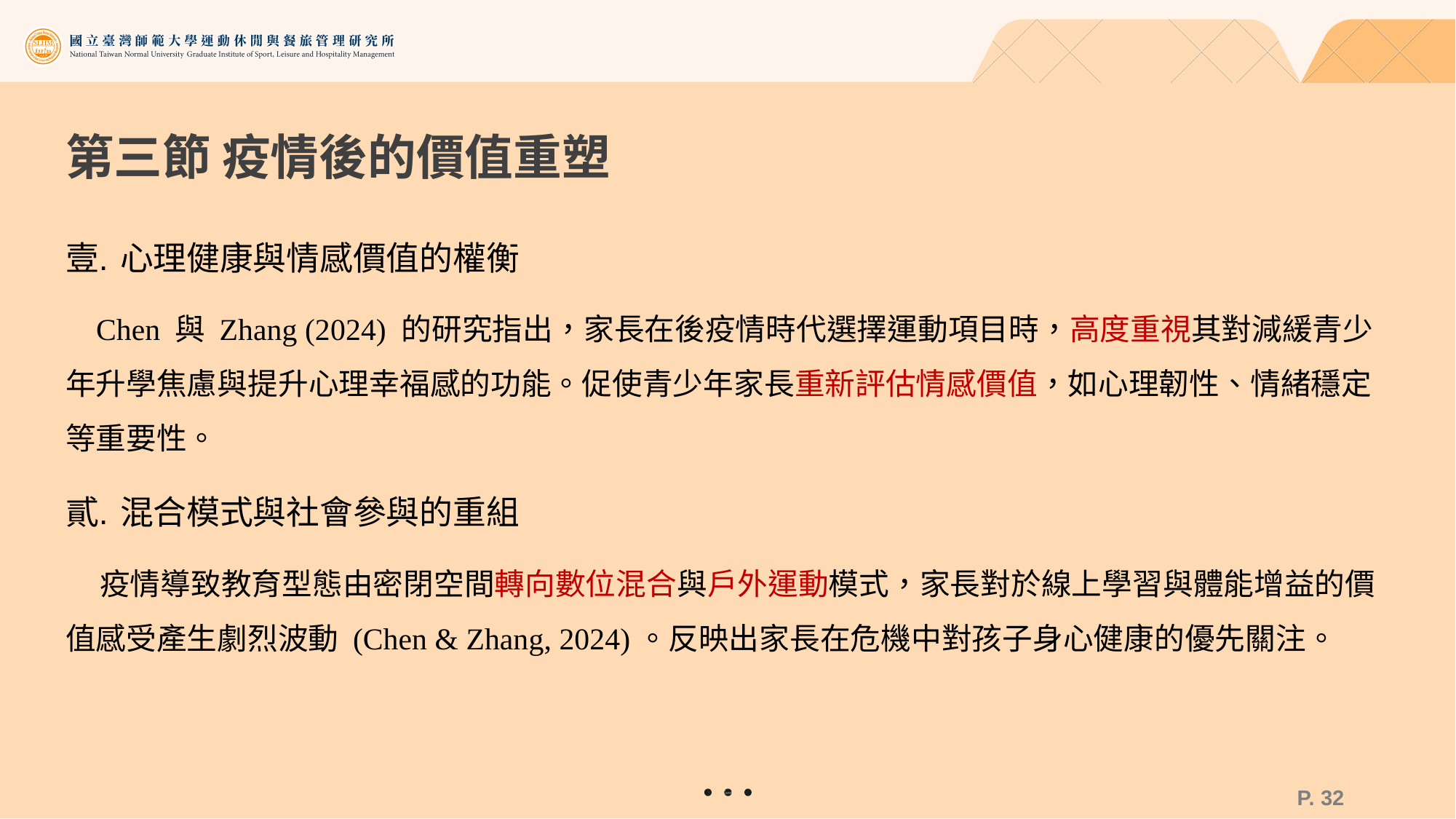

# 第三節 疫情後的價值重塑
心理健康與情感價值的權衡
    Chen 與 Zhang (2024) 的研究指出，家長在後疫情時代選擇運動項目時，高度重視其對減緩青少年升學焦慮與提升心理幸福感的功能。促使青少年家長重新評估情感價值，如心理韌性、情緒穩定等重要性。
混合模式與社會參與的重組
    疫情導致教育型態由密閉空間轉向數位混合與戶外運動模式，家長對於線上學習與體能增益的價值感受產生劇烈波動 (Chen & Zhang, 2024)。反映出家長在危機中對孩子身心健康的優先關注。
P. 32